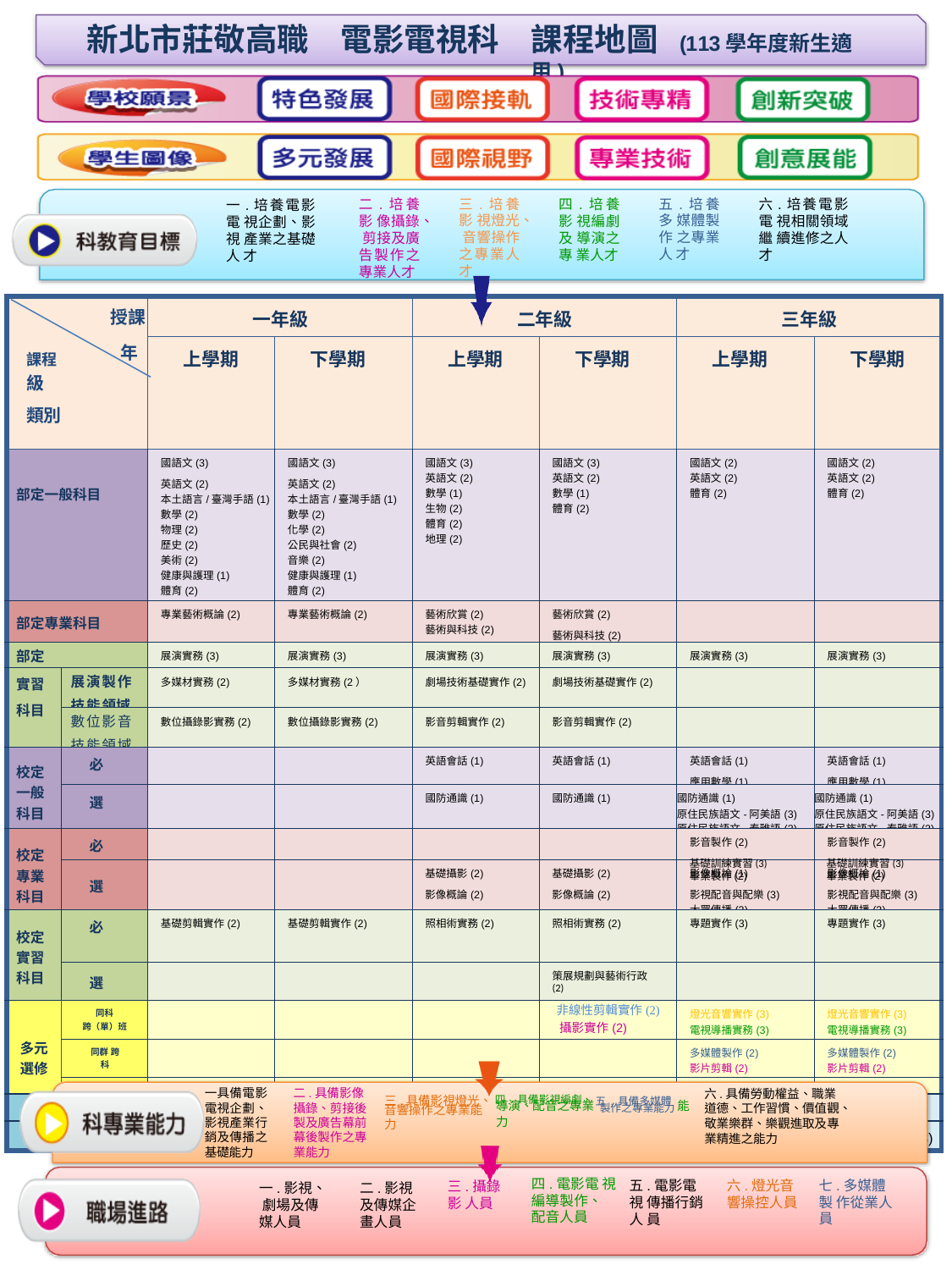

新北市莊敬高職
電影電視科
課程地圖 (113學年度新生適用)

六.培養電影電 視相關領域繼 續進修之人才
二.培養影 像攝錄、 剪接及廣 告製作之 專業人才
三.培養影 視燈光、 音響操作 之專業人 才
四.培養影 視編劇及 導演之專 業人才
五.培養多 媒體製作 之專業人 才
一.培養電影電 視企劃、影視 產業之基礎人 才

| 授課 課程 年級 類別 |  | 一年級 |  | 二年級 |  | 三年級 |  |
| --- | --- | --- | --- | --- | --- | --- | --- |
|  |  | 上學期 | 下學期 | 上學期 | 下學期 | 上學期 | 下學期 |
| 部定一般科目 |  | 國語文(3) 英語文(2) 本土語言/臺灣手語(1) 數學(2) 物理(2) 歷史(2) 美術(2) 健康與護理(1) 體育(2) 生涯規劃(2) 全民國防(1) | 國語文(3) 英語文(2) 本土語言/臺灣手語(1) 數學(2) 化學(2) 公民與社會(2) 音樂(2) 健康與護理(1) 體育(2) 資訊科技(2) 全民國防(1) | 國語文(3) 英語文(2) 數學(1) 生物(2) 體育(2) 地理(2) | 國語文(3) 英語文(2) 數學(1) 體育(2) | 國語文(2) 英語文(2) 體育(2) | 國語文(2) 英語文(2) 體育(2) |
| 部定專業科目 |  | 專業藝術概論(2) | 專業藝術概論(2) | 藝術欣賞(2) 藝術與科技(2) | 藝術欣賞(2) 藝術與科技(2) |  |  |
| 部定 |  | 展演實務(3) | 展演實務(3) | 展演實務(3) | 展演實務(3) | 展演實務(3) | 展演實務(3) |
| 實習 科目 | 展演製作 技能領域 | 多媒材實務(2) | 多媒材實務(2） | 劇場技術基礎實作(2) | 劇場技術基礎實作(2) |  |  |
|  | 數位影音 技能領域 | 數位攝錄影實務(2) | 數位攝錄影實務(2) | 影音剪輯實作(2) | 影音剪輯實作(2) |  |  |
| 校定 一般 科目 | 必 |  |  | 英語會話(1) | 英語會話(1) | 英語會話(1) 應用數學(1) | 英語會話(1) 應用數學(1) |
|  | 選 |  |  | 國防通識(1) | 國防通識(1) | 國防通識(1) 原住民族語文-阿美語(3) 原住民族語文-泰雅語(3) | 國防通識(1) 原住民族語文-阿美語(3) 原住民族語文-泰雅語(3) |
| 校定 專業 科目 | 必 |  |  |  |  | 影音製作(2) | 影音製作(2) |
|  | 選 |  |  | 基礎攝影(2) 影像概論(2) | 基礎攝影(2) 影像概論(2) | 影像概論(1) 影視配音與配樂(3) 大眾傳播(3) | 影像概論(1) 影視配音與配樂(3) 大眾傳播(3) |
| 校定 實習 科目 | 必 | 基礎剪輯實作(2) | 基礎剪輯實作(2) | 照相術實務(2) | 照相術實務(2) | 專題實作(3) | 專題實作(3) |
|  | 選 |  |  |  | 策展規劃與藝術行政(2) |  |  |
| 多元 選修 | 同科 跨（單）班 |  |  |  | 非線性剪輯實作(2) 攝影實作(2) | 燈光音響實作(3) 電視導播實務(3) | 燈光音響實作(3) 電視導播實務(3) |
|  | 同群 跨科 |  |  |  |  | 多媒體製作(2) 影片剪輯(2) | 多媒體製作(2) 影片剪輯(2) |
|  | 同校 跨群 |  |  |  |  |  |  |
| 彈性學習時間 |  | 彈性學習時間(1) | 彈性學習時間(1) | 彈性學習時間(1) | 彈性學習時間(1) |  |  |
| 團體活動時間 |  | 團體活動時間(3) | 團體活動時間(3) | 團體活動時間(3) | 團體活動時間(3) | 團體活動時間(3) | 團體活動時間(3) |

基礎訓練實習(3)
畢業製作(2)
基礎訓練實習(3)
畢業製作(2)

六.具備勞動權益、職業
道德、工作習慣、價值觀、 敬業樂群、樂觀進取及專 業精進之能力
一具備電影 電視企劃、 影視產業行 銷及傳播之 基礎能力
二.具備影像 攝錄、剪接後 製及廣告幕前 幕後製作之專 業能力
三.具備影視燈光、 四.具備影視編劇、 五.具備多媒體
導演、配音之專業 製作之專業能力 能力
音響操作之專業能 力

四.電影電 視編導製作、 配音人員
六.燈光音 響操控人員
七.多媒體製 作從業人員
五.電影電視 傳播行銷人 員
三.攝錄影 人員
一.影視、 劇場及傳 媒人員
二.影視 及傳媒企 畫人員